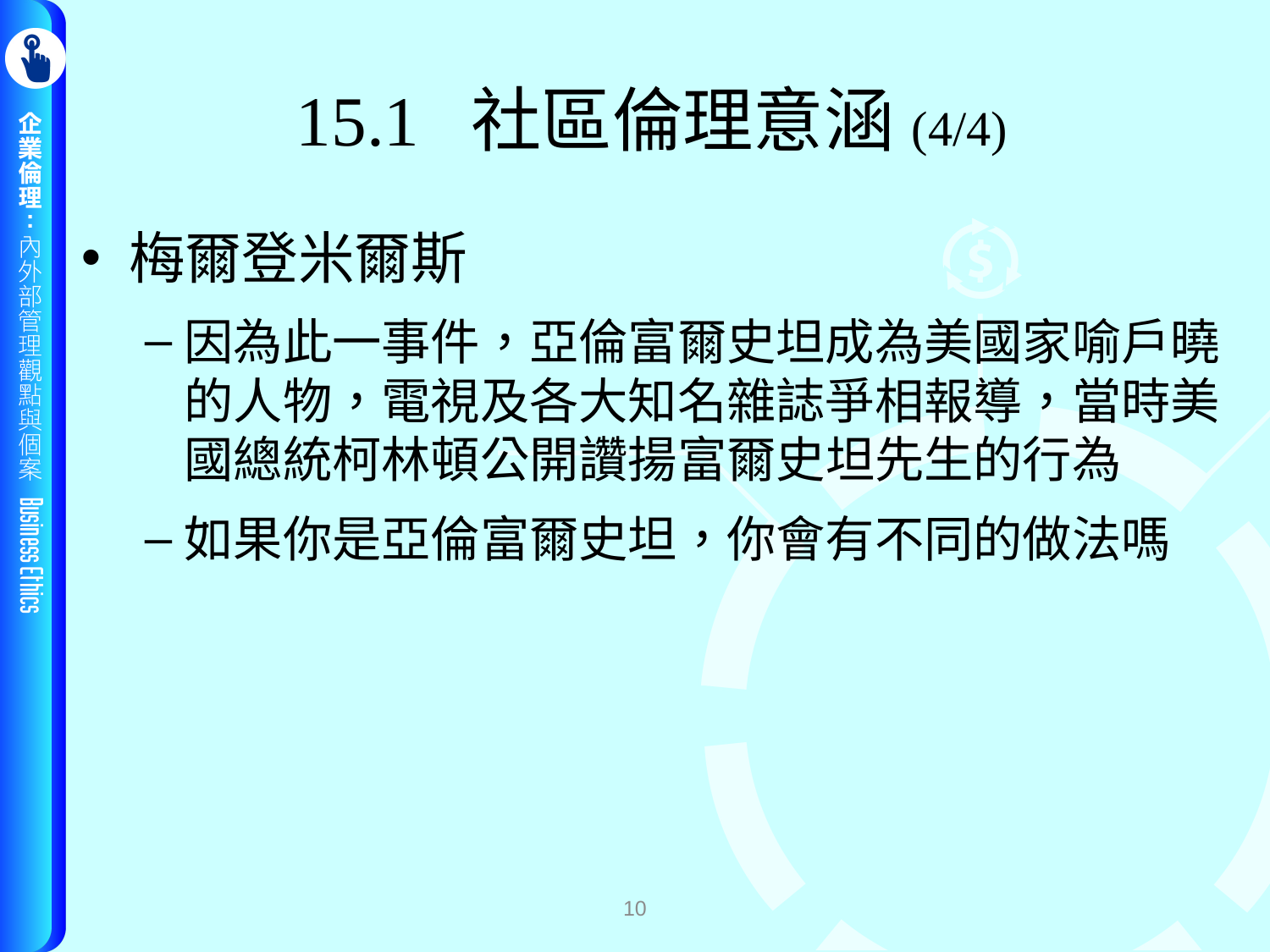

# 15.1  社區倫理意涵(4/4)
梅爾登米爾斯
因為此一事件，亞倫富爾史坦成為美國家喻戶曉的人物，電視及各大知名雜誌爭相報導，當時美國總統柯林頓公開讚揚富爾史坦先生的行為
如果你是亞倫富爾史坦，你會有不同的做法嗎
10